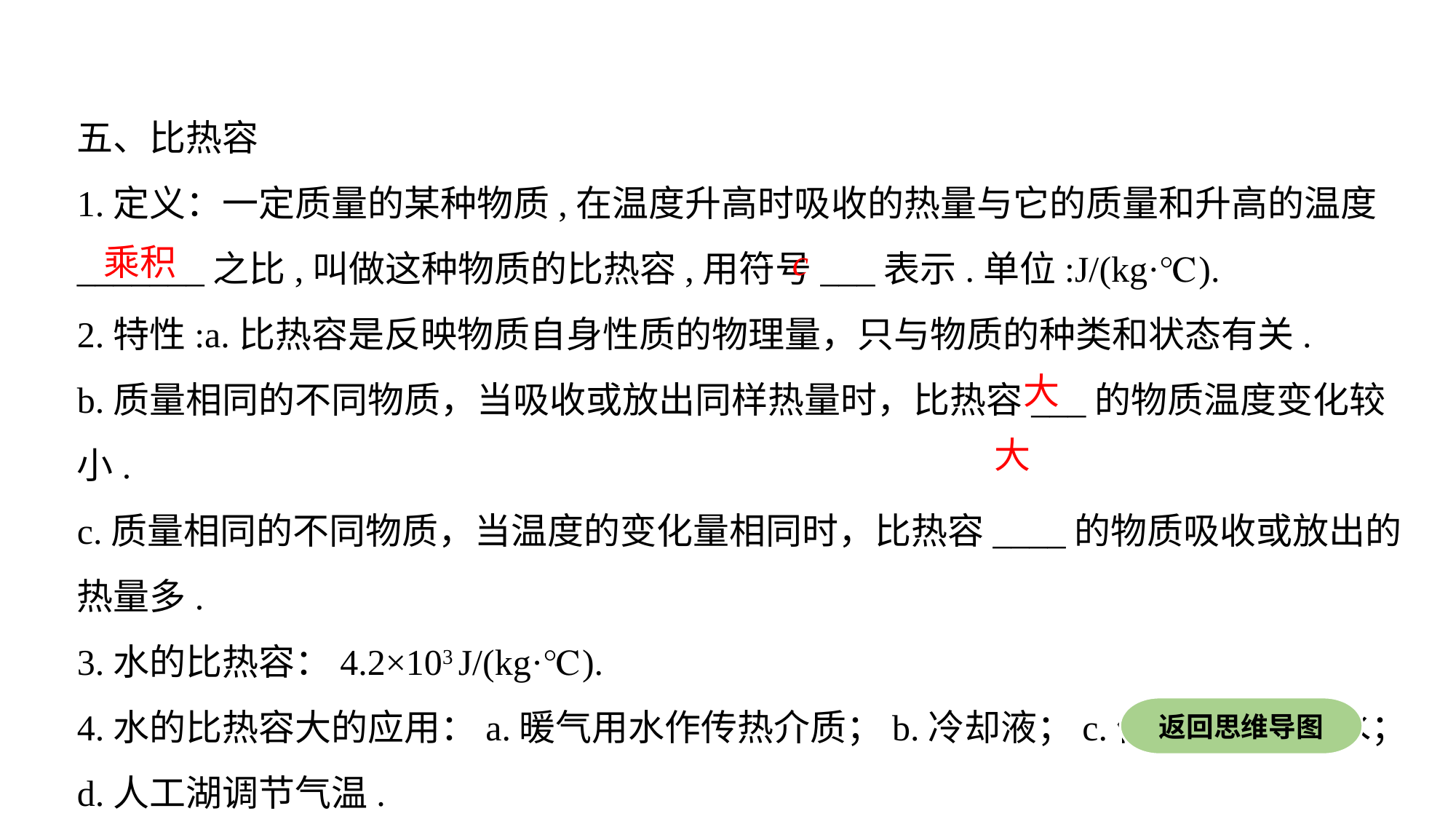

五、比热容
1.定义：一定质量的某种物质,在温度升高时吸收的热量与它的质量和升高的温度_______之比,叫做这种物质的比热容,用符号___表示.单位:J/(kg·℃).
2.特性:a.比热容是反映物质自身性质的物理量，只与物质的种类和状态有关.
b.质量相同的不同物质，当吸收或放出同样热量时，比热容___的物质温度变化较小.
c.质量相同的不同物质，当温度的变化量相同时，比热容____的物质吸收或放出的热量多.
3.水的比热容：4.2×103 J/(kg·℃).
4.水的比热容大的应用：a.暖气用水作传热介质；b.冷却液；c.傍晚往秧田灌水；
d.人工湖调节气温.
乘积
c
大
大

返回思维导图